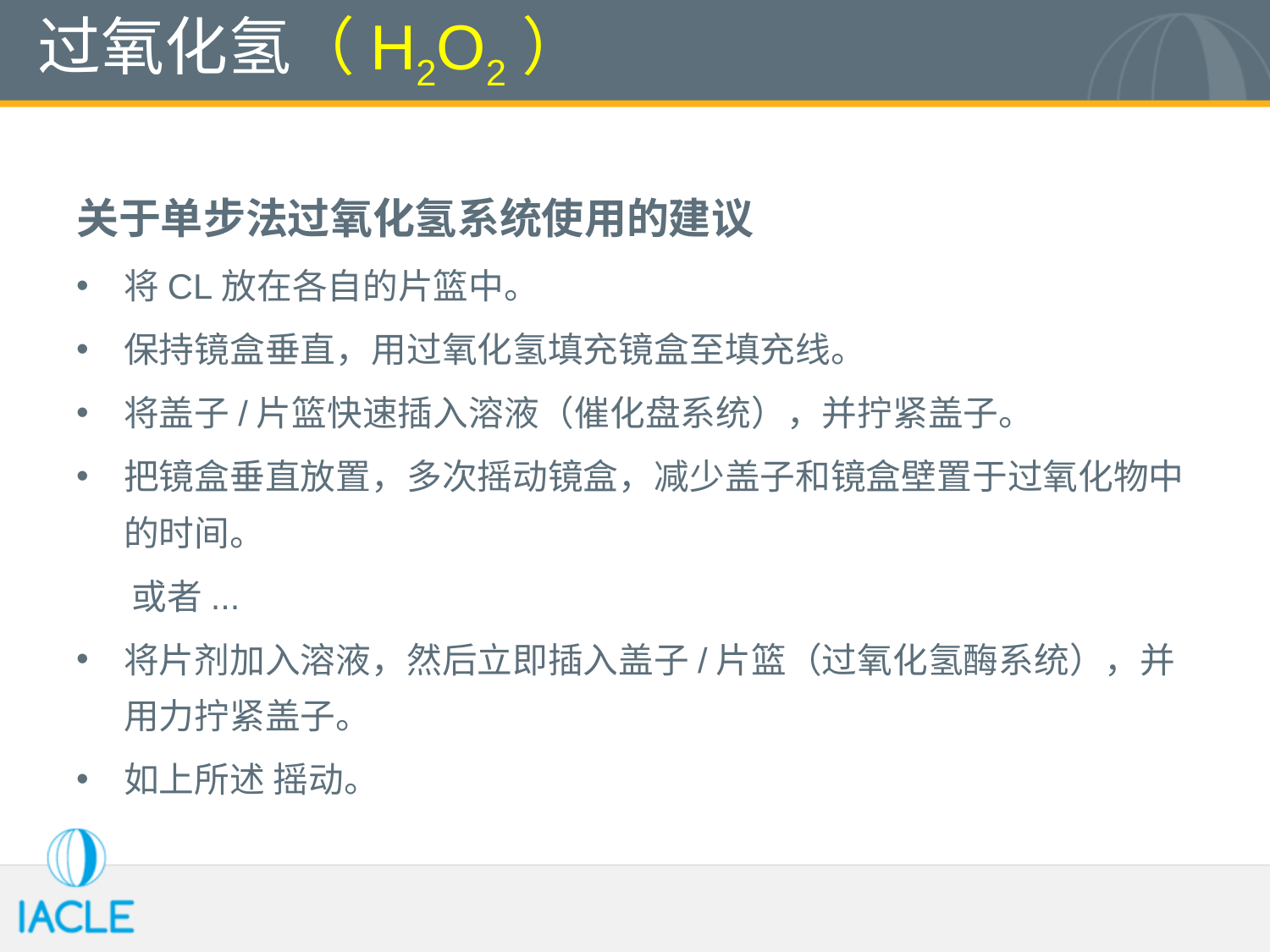

# 过氧化氢（H2O2）
关于单步法过氧化氢系统使用的建议
将CL放在各自的片篮中。
保持镜盒垂直，用过氧化氢填充镜盒至填充线。
将盖子/片篮快速插入溶液（催化盘系统），并拧紧盖子。
把镜盒垂直放置，多次摇动镜盒，减少盖子和镜盒壁置于过氧化物中的时间。
      或者...
将片剂加入溶液，然后立即插入盖子/片篮（过氧化氢酶系统），并用力拧紧盖子。
如上所述 摇动。